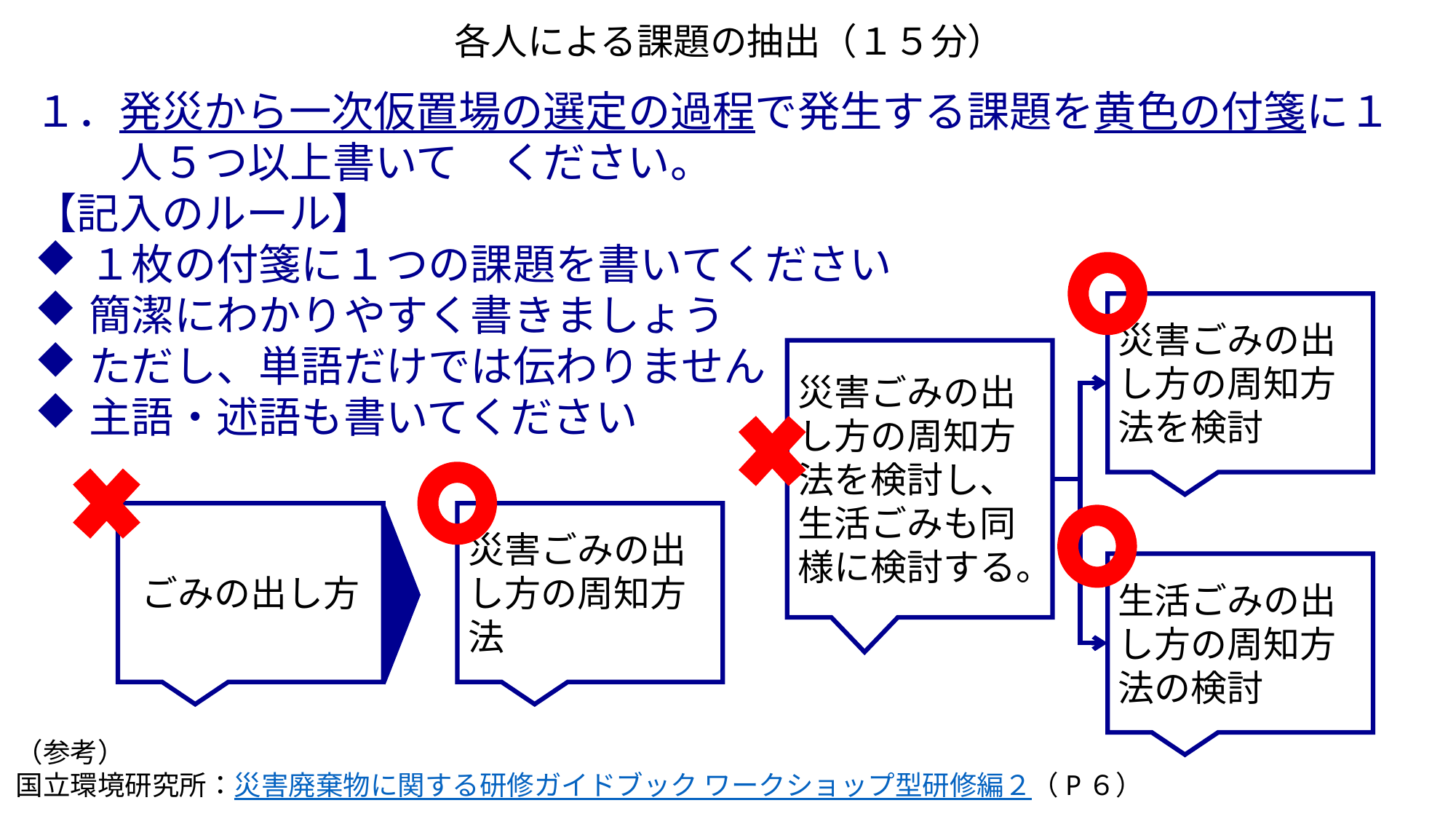

# 各人による課題の抽出（１５分）
１．発災から一次仮置場の選定の過程で発生する課題を黄色の付箋に１人５つ以上書いて　ください。
【記入のルール】
１枚の付箋に１つの課題を書いてください
簡潔にわかりやすく書きましょう
ただし、単語だけでは伝わりません
主語・述語も書いてください

災害ごみの出し方の周知方法を検討
災害ごみの出し方の周知方法を検討し、生活ごみも同様に検討する。

ごみの出し方
災害ごみの出し方の周知方法

生活ごみの出し方の周知方法の検討

（参考）
国立環境研究所：災害廃棄物に関する研修ガイドブック ワークショップ型研修編２（P６）